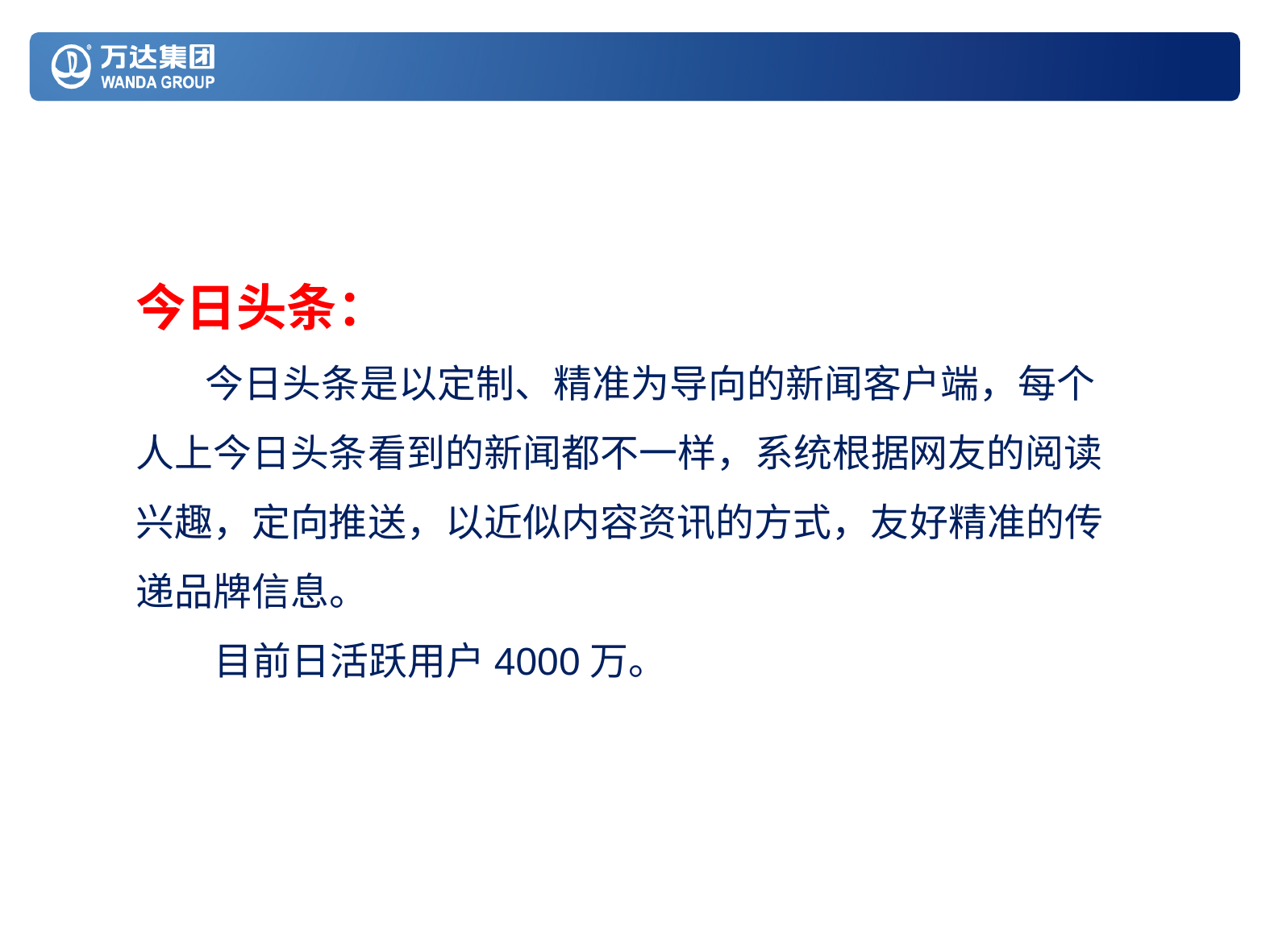

今日头条：
       今日头条是以定制、精准为导向的新闻客户端，每个人上今日头条看到的新闻都不一样，系统根据网友的阅读兴趣，定向推送，以近似内容资讯的方式，友好精准的传递品牌信息。
        目前日活跃用户4000万。